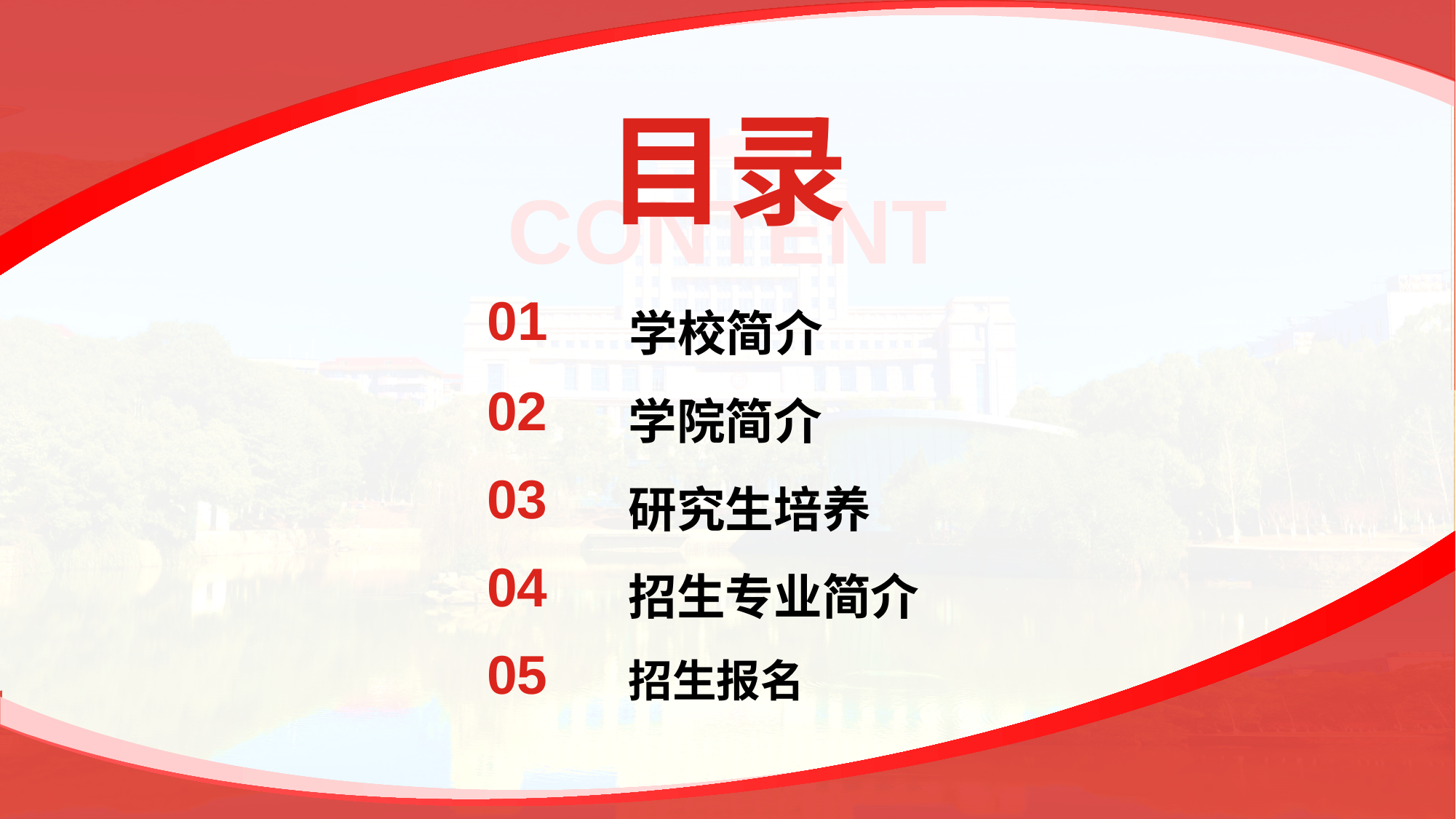

01
学校简介
学院简介
02
研究生培养
03
04
招生专业简介
05
招生报名